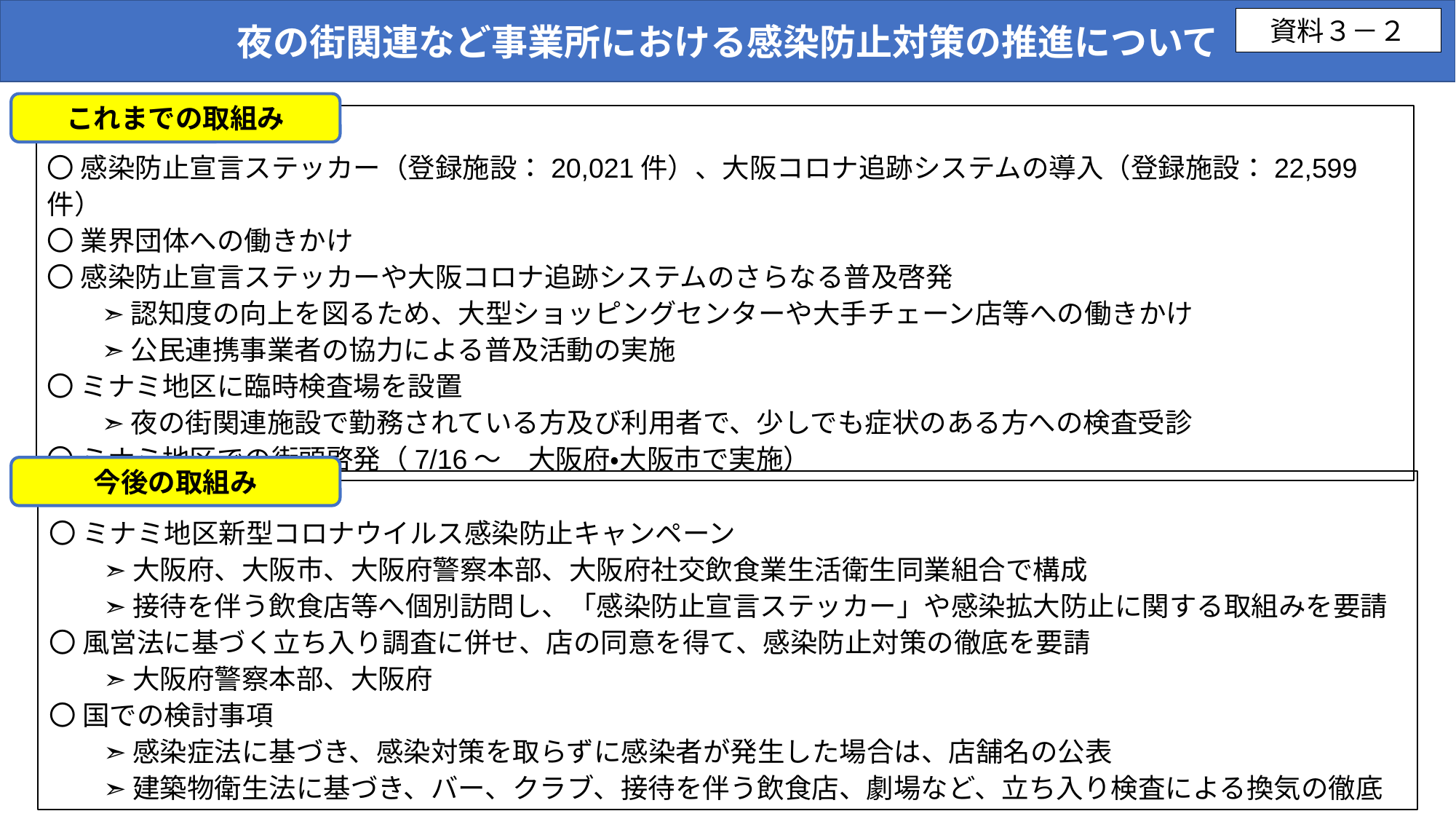

夜の街関連など事業所における感染防止対策の推進について
資料３－２
これまでの取組み

〇 感染防止宣言ステッカー（登録施設：20,021件）、大阪コロナ追跡システムの導入（登録施設：22,599件）
〇 業界団体への働きかけ
〇 感染防止宣言ステッカーや大阪コロナ追跡システムのさらなる普及啓発
　　➣ 認知度の向上を図るため、大型ショッピングセンターや大手チェーン店等への働きかけ
　　➣ 公民連携事業者の協力による普及活動の実施
〇 ミナミ地区に臨時検査場を設置
　　➣ 夜の街関連施設で勤務されている方及び利用者で、少しでも症状のある方への検査受診
〇 ミナミ地区での街頭啓発（7/16～　大阪府・大阪市で実施）
今後の取組み

〇 ミナミ地区新型コロナウイルス感染防止キャンペーン
　　➣ 大阪府、大阪市、大阪府警察本部、大阪府社交飲食業生活衛生同業組合で構成
　　➣ 接待を伴う飲食店等へ個別訪問し、「感染防止宣言ステッカー」や感染拡大防止に関する取組みを要請
〇 風営法に基づく立ち入り調査に併せ、店の同意を得て、感染防止対策の徹底を要請
　　➣ 大阪府警察本部、大阪府
〇 国での検討事項
　　➣ 感染症法に基づき、感染対策を取らずに感染者が発生した場合は、店舗名の公表
　　➣ 建築物衛生法に基づき、バー、クラブ、接待を伴う飲食店、劇場など、立ち入り検査による換気の徹底